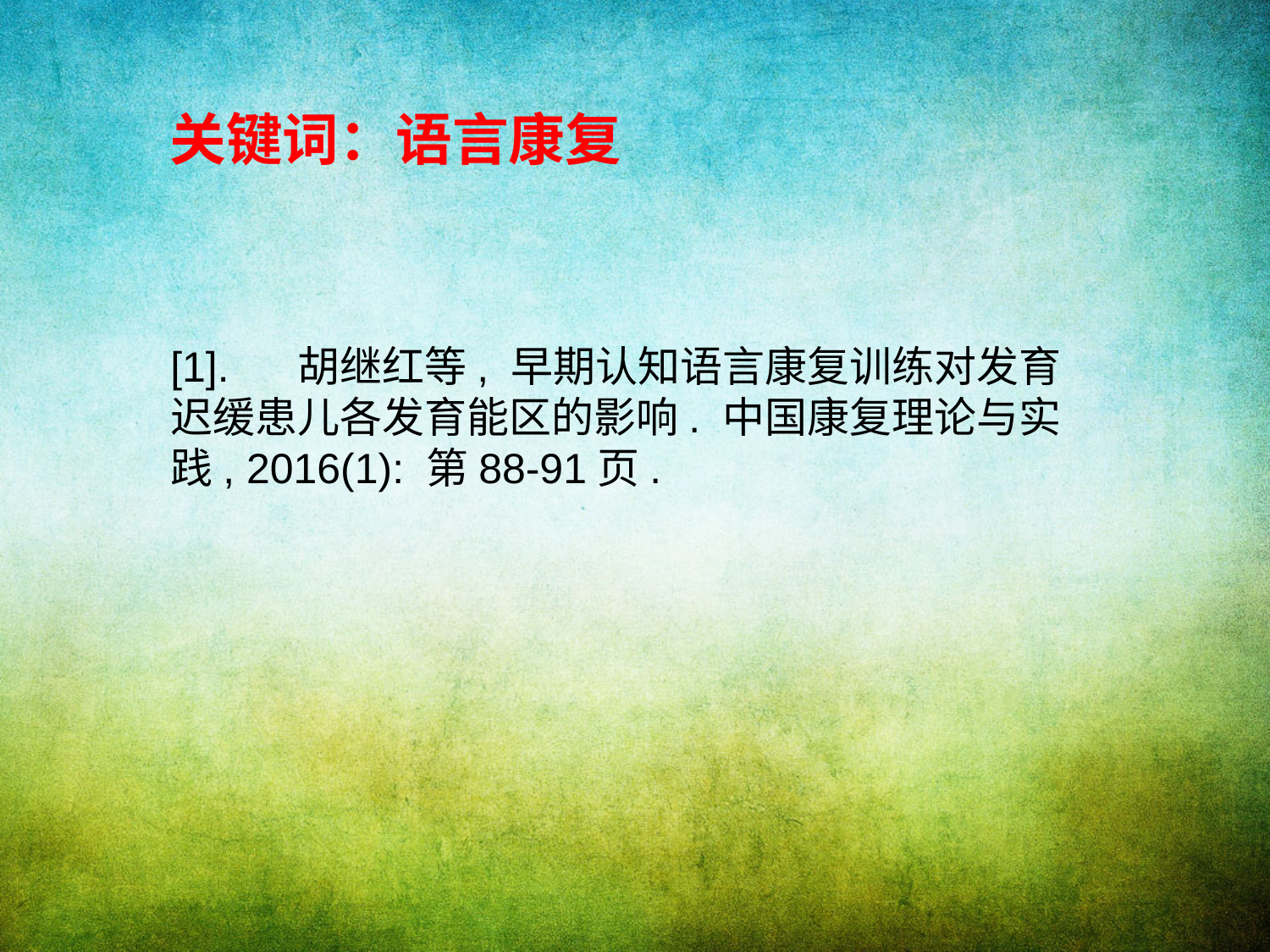

关键词：语言康复

[1].	胡继红等, 早期认知语言康复训练对发育迟缓患儿各发育能区的影响. 中国康复理论与实践, 2016(1): 第88-91页.